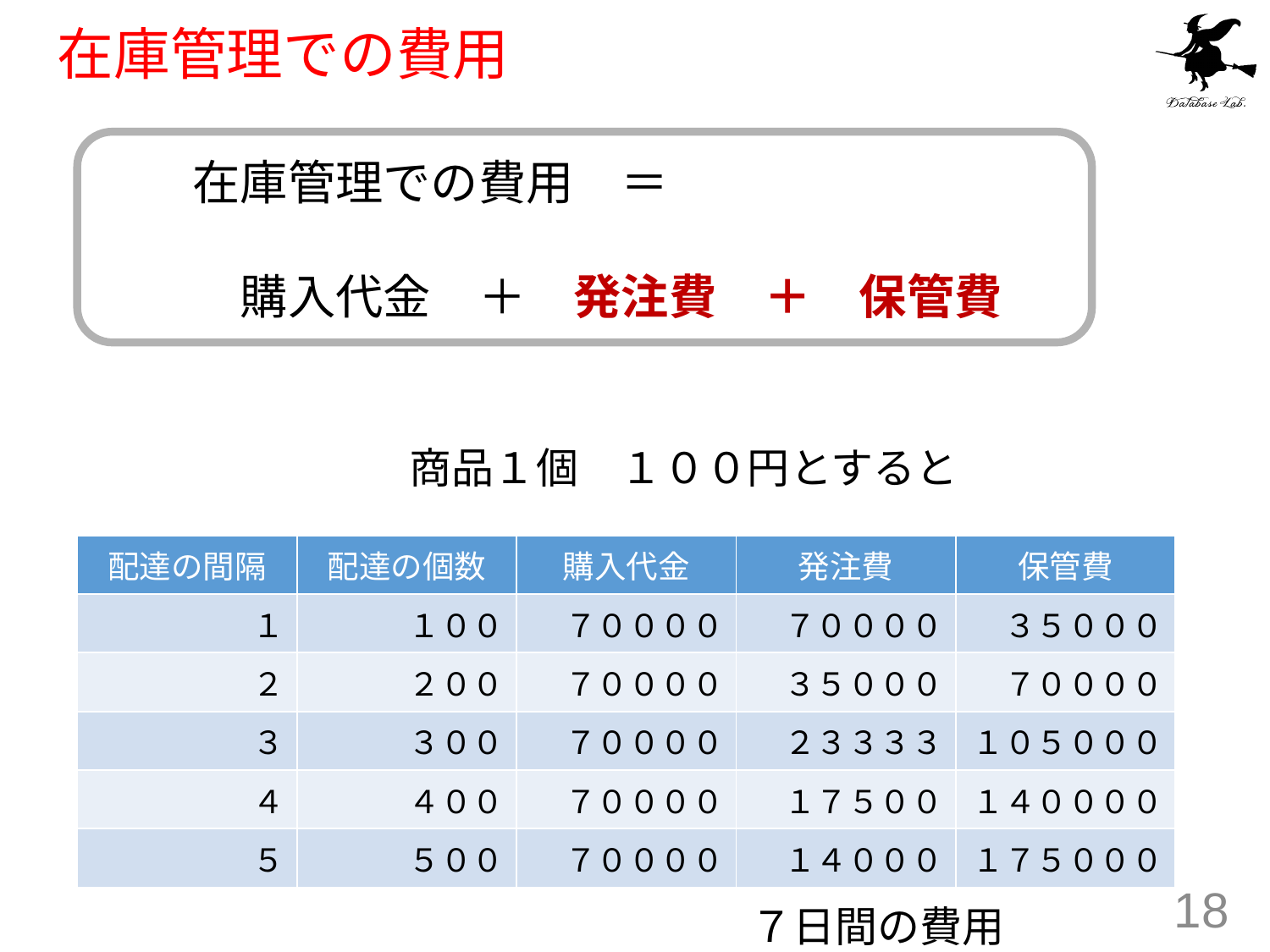

# 在庫管理での費用

在庫管理での費用　＝

　購入代金　＋　発注費　＋　保管費
商品１個　１００円とすると
| 配達の間隔 | 配達の個数 | 購入代金 | 発注費 | 保管費 |
| --- | --- | --- | --- | --- |
| １ | １００ | ７００００ | ７００００ | ３５０００ |
| ２ | ２００ | ７００００ | ３５０００ | ７００００ |
| ３ | ３００ | ７００００ | ２３３３３ | １０５０００ |
| ４ | ４００ | ７００００ | １７５００ | １４００００ |
| ５ | ５００ | ７００００ | １４０００ | １７５０００ |
18
７日間の費用